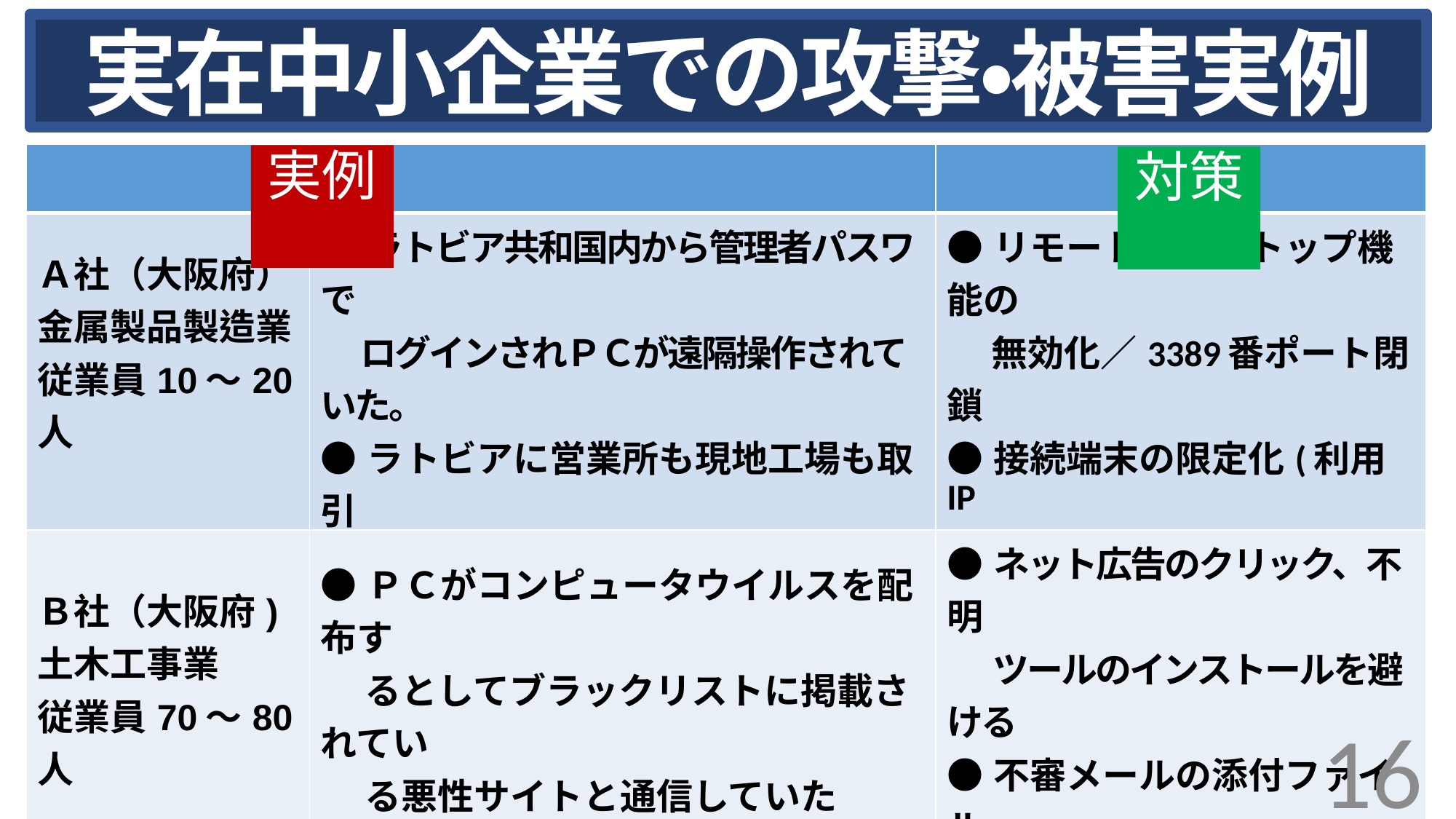

実在中小企業での攻撃・被害実例
|  |  |  |
| --- | --- | --- |
| Ａ社（大阪府） 金属製品製造業 従業員10～20人 | ●ラトビア共和国内から管理者パスワで 　 ログインされＰＣが遠隔操作されていた。 ●ラトビアに営業所も現地工場も取引 　 先もなく、社員の出張経験も無い | ●リモートデスクトップ機能の 　 無効化／3389番ポート閉鎖 ●接続端末の限定化(利用IP 　 アドレスを限定) |
| Ｂ社（大阪府) 土木工事業 従業員70～80人 | ●ＰＣがコンピュータウイルスを配布す 　 るとしてブラックリストに掲載されてい 　 る悪性サイトと通信していた | ●ネット広告のクリック、不明 　 ツールのインストールを避ける ●不審メールの添付ファイル　 　　やURLを開かない |
| Ｃ社（大阪府） 医療用器具製造業 従業員80～90人 | ●バックドアを作るために利用されるコ 　 ンピュータウイルスGh0stRATによる 悪性サーバからの指令の通信検知 | ●ＵＴＭによる出入口防御 ●ＥＤＲによる端末での早期検 　 知・隔離 |
実例
対策
16
※大阪商工会議所・神戸大学他「中小企業を狙ったサイバー攻撃の実態を調査・分析する実証事業」（2018年）